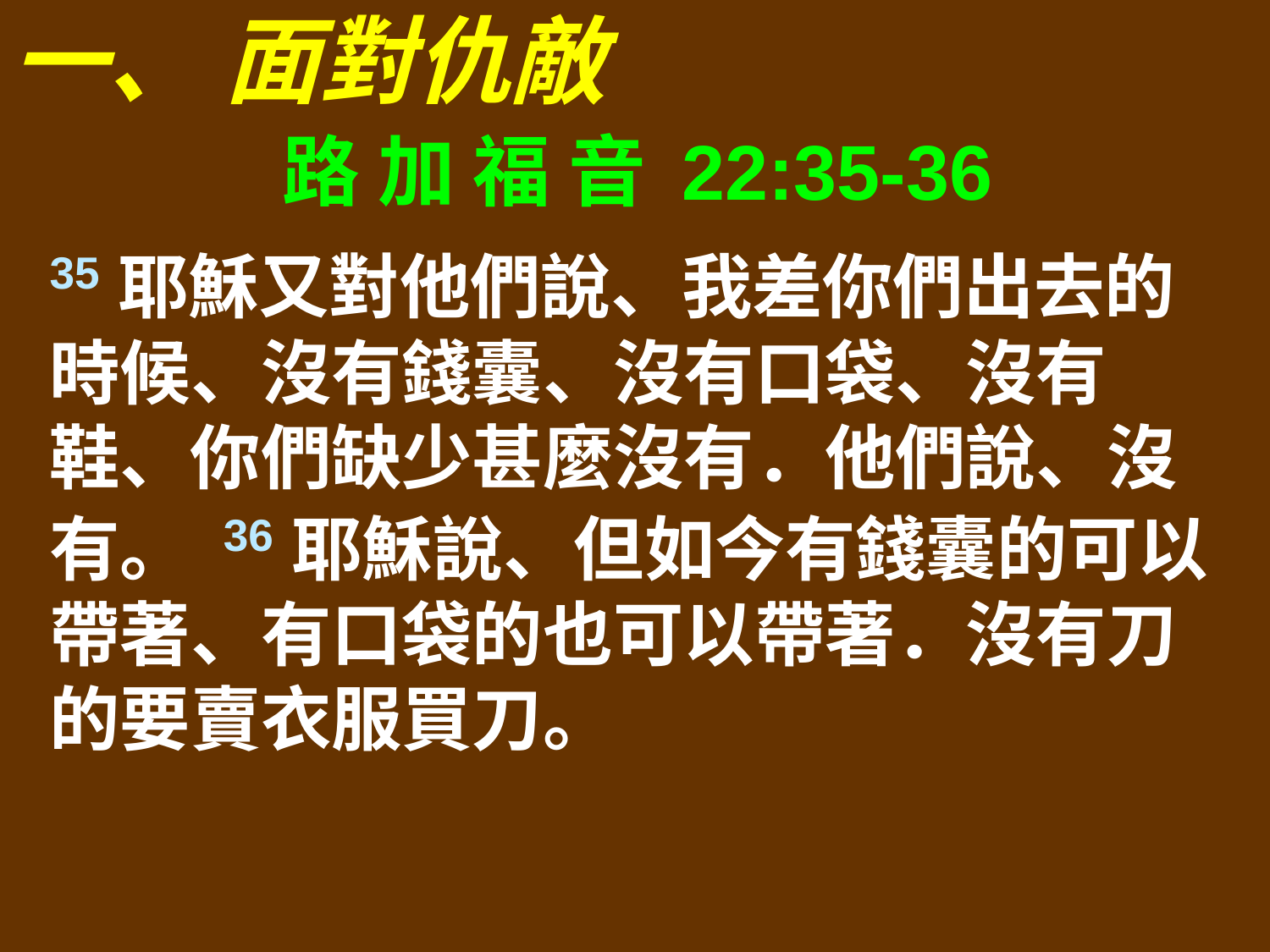

一、 面對仇敵
路 加 福 音 22:35-36
35耶穌又對他們說、我差你們出去的時候、沒有錢囊、沒有口袋、沒有鞋、你們缺少甚麼沒有．他們說、沒有。 36耶穌說、但如今有錢囊的可以帶著、有口袋的也可以帶著．沒有刀的要賣衣服買刀。